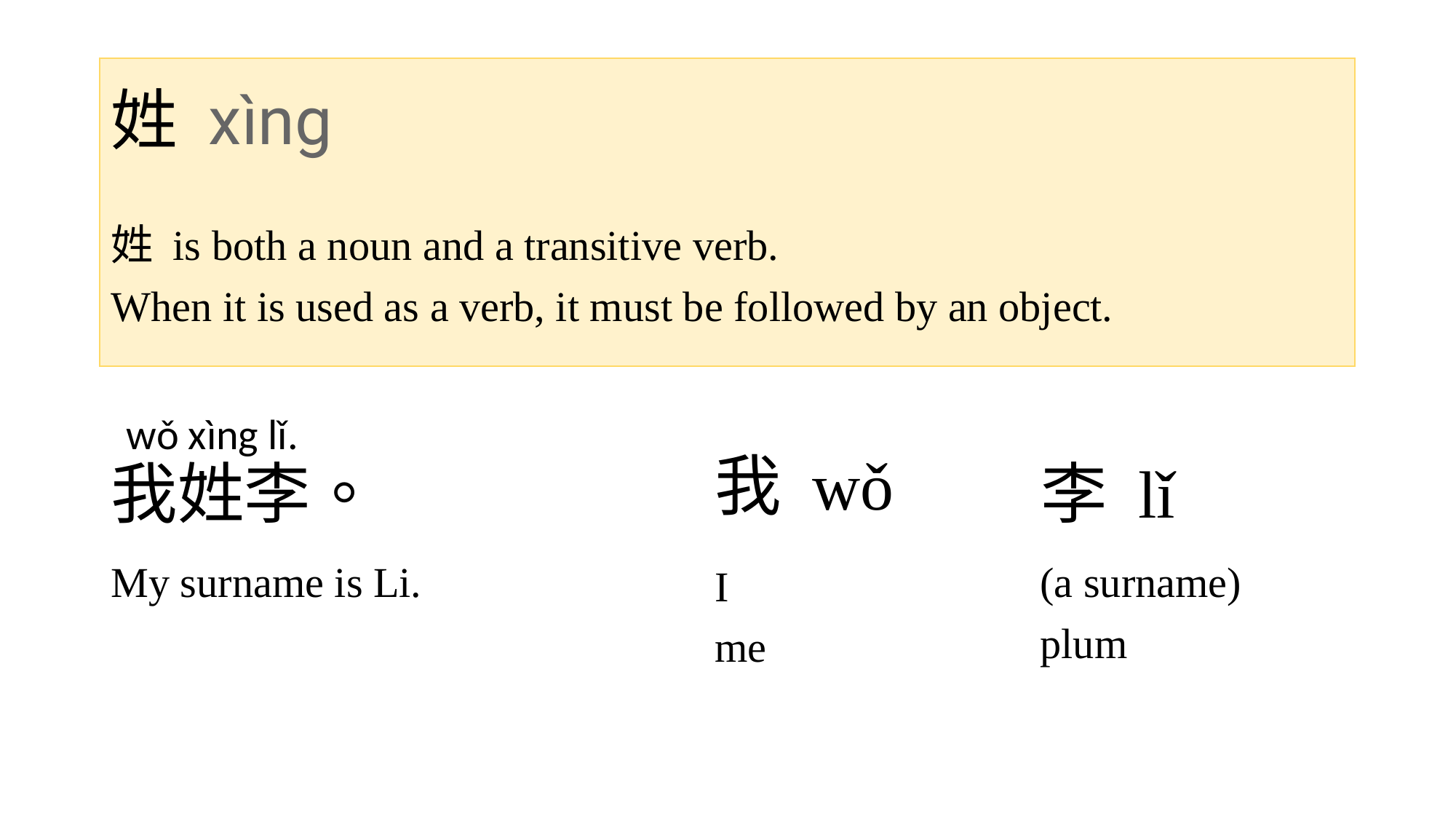

# 姓 xìng

姓 is both a noun and a transitive verb.
When it is used as a verb, it must be followed by an object.
wǒ xìng lǐ.
我 wǒ
李 lǐ
我姓李。
My surname is Li.
(a surname)
plum
I
me